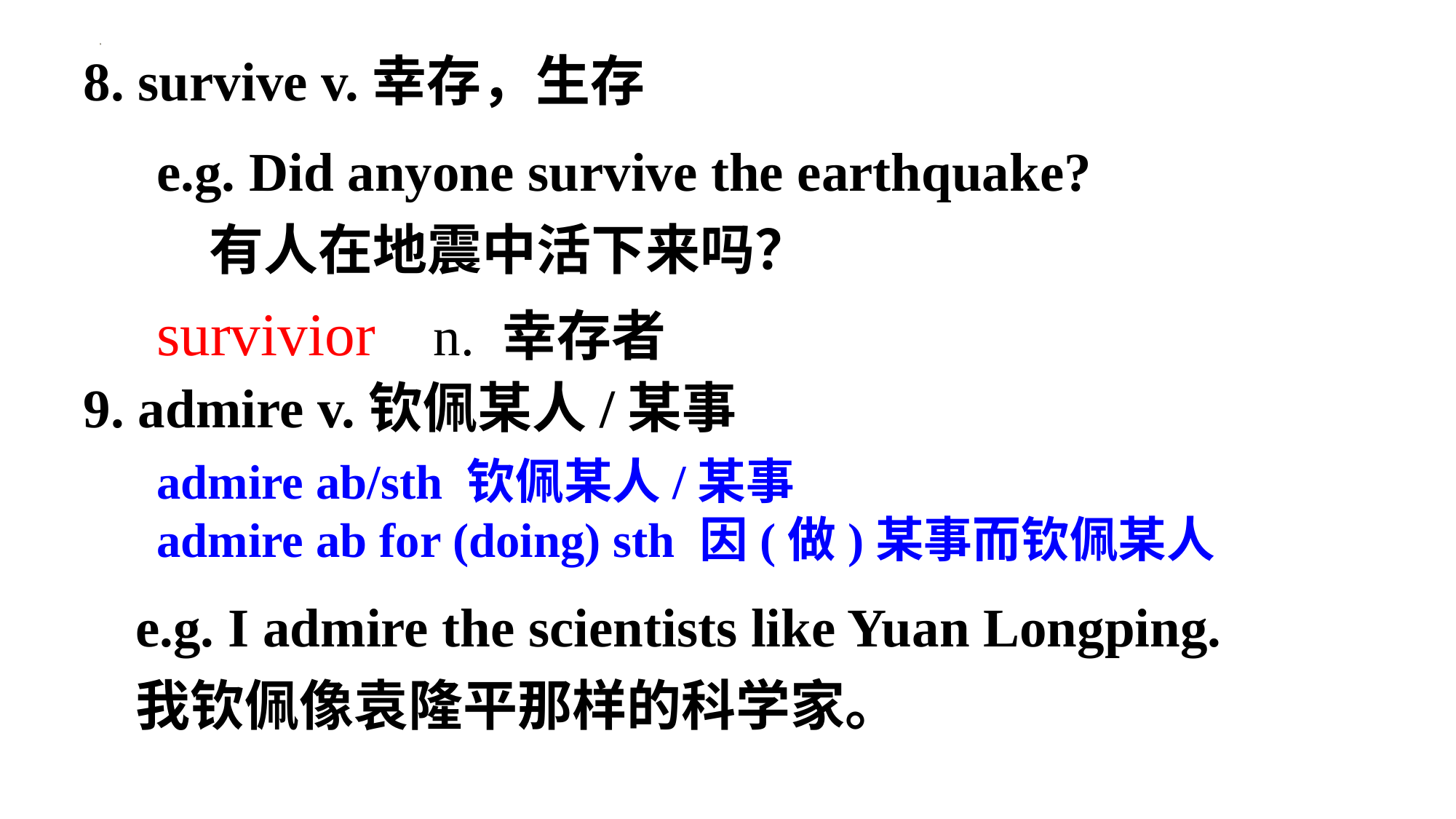

8. survive v.幸存，生存
e.g. Did anyone survive the earthquake?有人在地震中活下来吗？
survivior    n. 幸存者

9. admire v.钦佩某人/某事
admire ab/sth 钦佩某人/某事
admire ab for (doing) sth 因(做)某事而钦佩某人
e.g. I admire the scientists like Yuan Longping.
我钦佩像袁隆平那样的科学家。